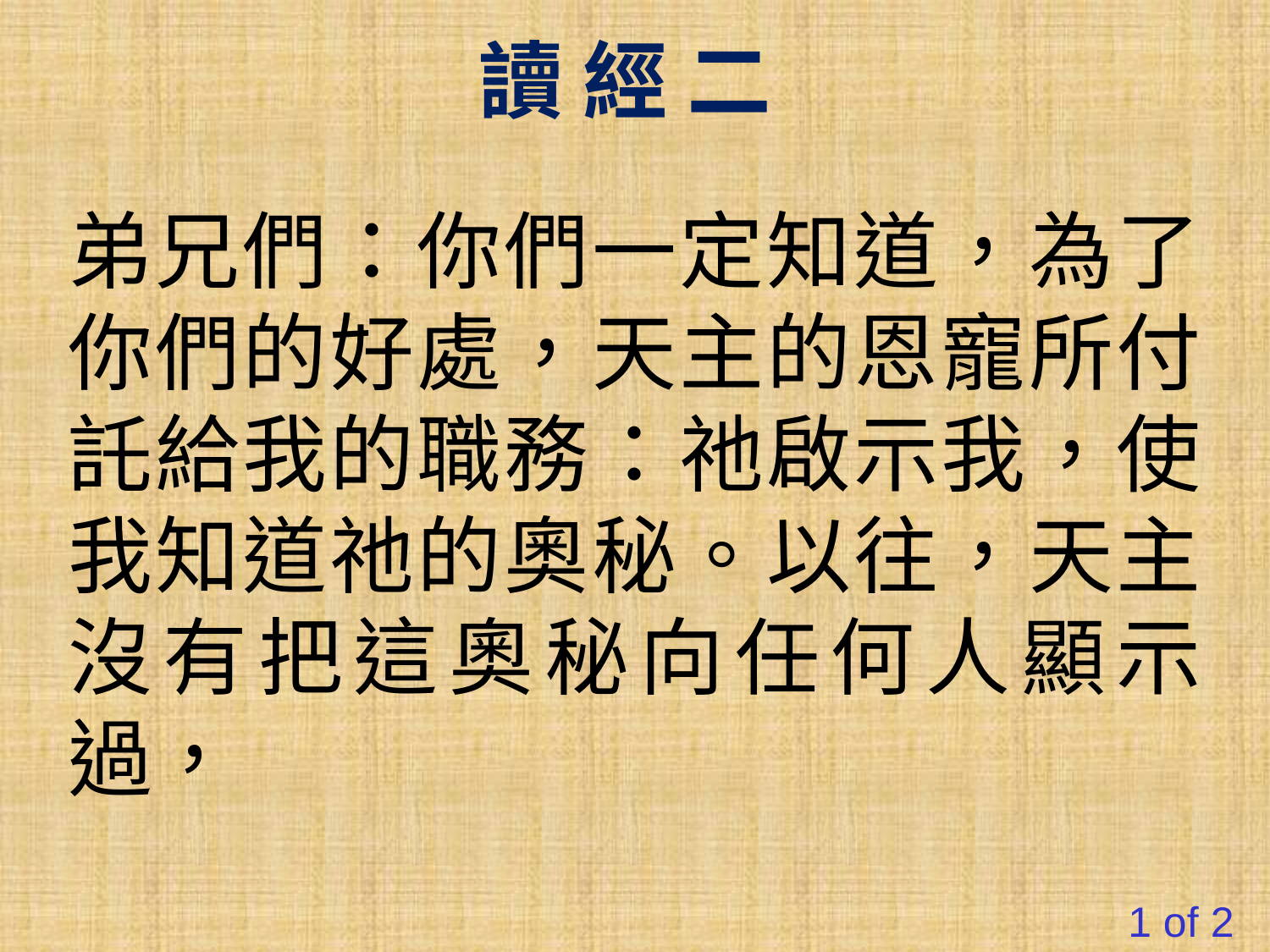

讀 經 二

弟兄們：你們一定知道，為了你們的好處，天主的恩寵所付託給我的職務：祂啟示我，使我知道祂的奧秘。以往，天主沒有把這奧秘向任何人顯示過，
1 of 2